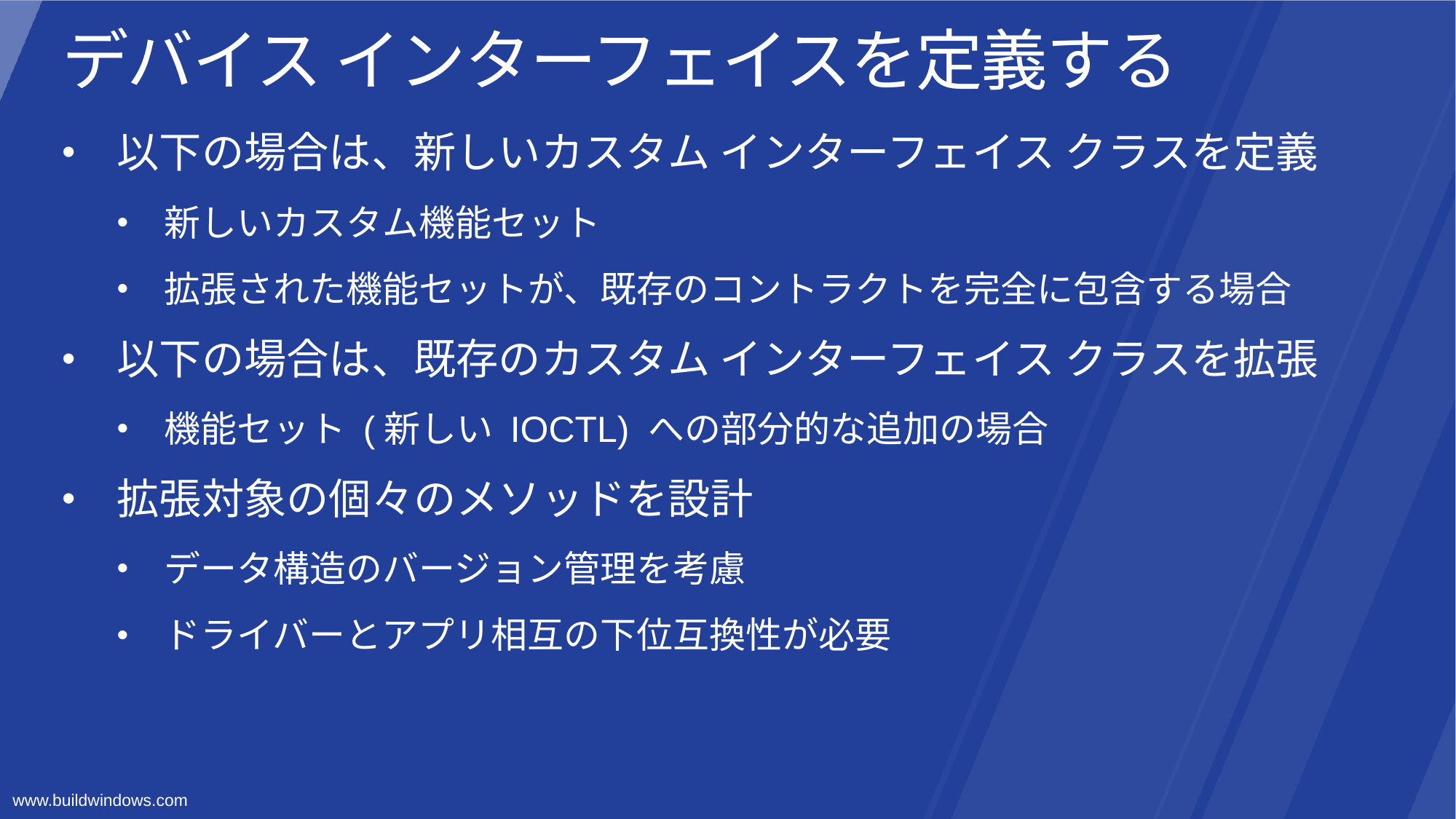

# デバイス インターフェイスを定義する
以下の場合は、新しいカスタム インターフェイス クラスを定義
新しいカスタム機能セット
拡張された機能セットが、既存のコントラクトを完全に包含する場合
以下の場合は、既存のカスタム インターフェイス クラスを拡張
機能セット (新しい IOCTL) への部分的な追加の場合
拡張対象の個々のメソッドを設計
データ構造のバージョン管理を考慮
ドライバーとアプリ相互の下位互換性が必要